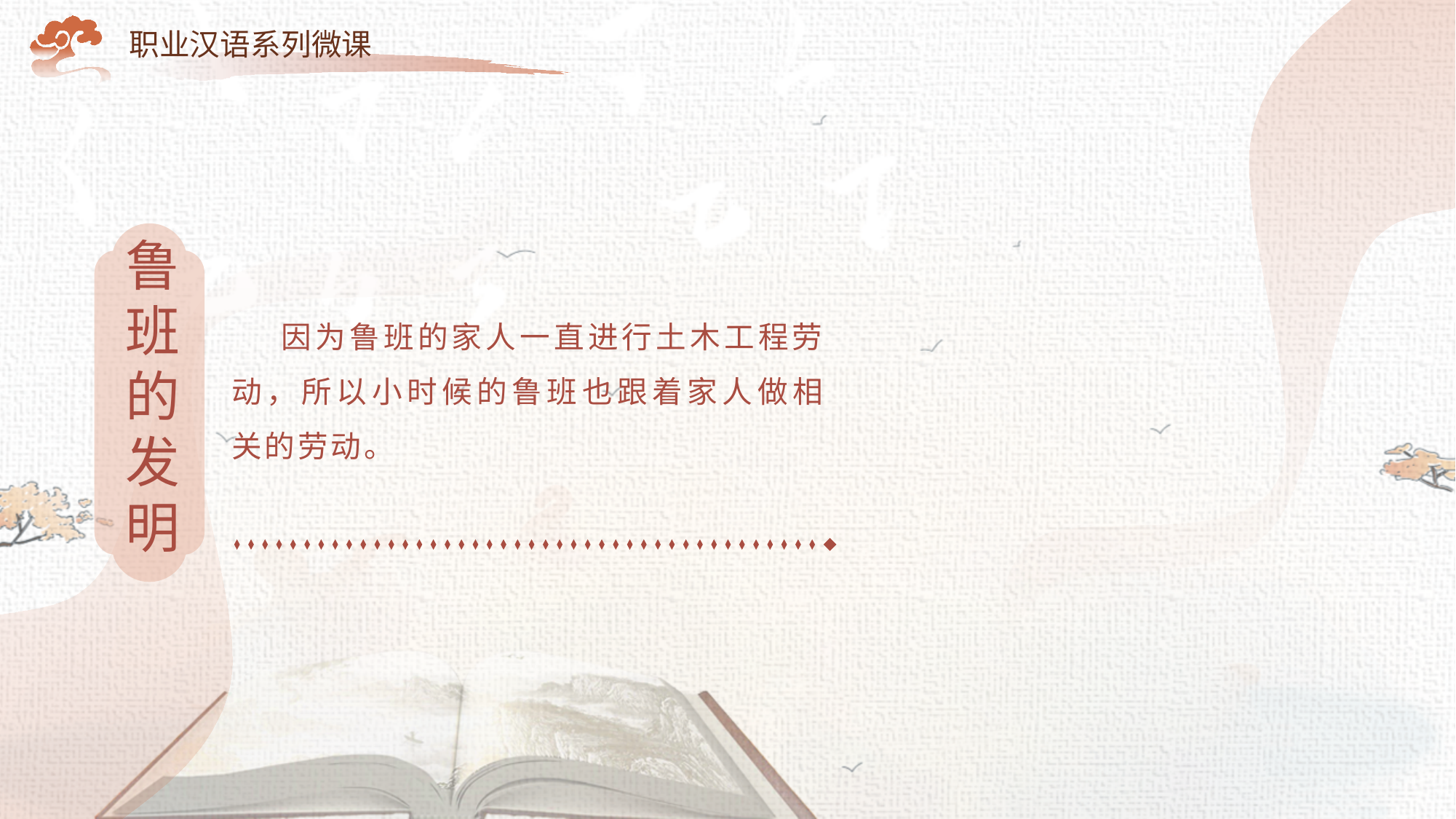

职业汉语系列微课

鲁班的发明
    因为鲁班的家人一直进行土木工程劳动，所以小时候的鲁班也跟着家人做相关的劳动。